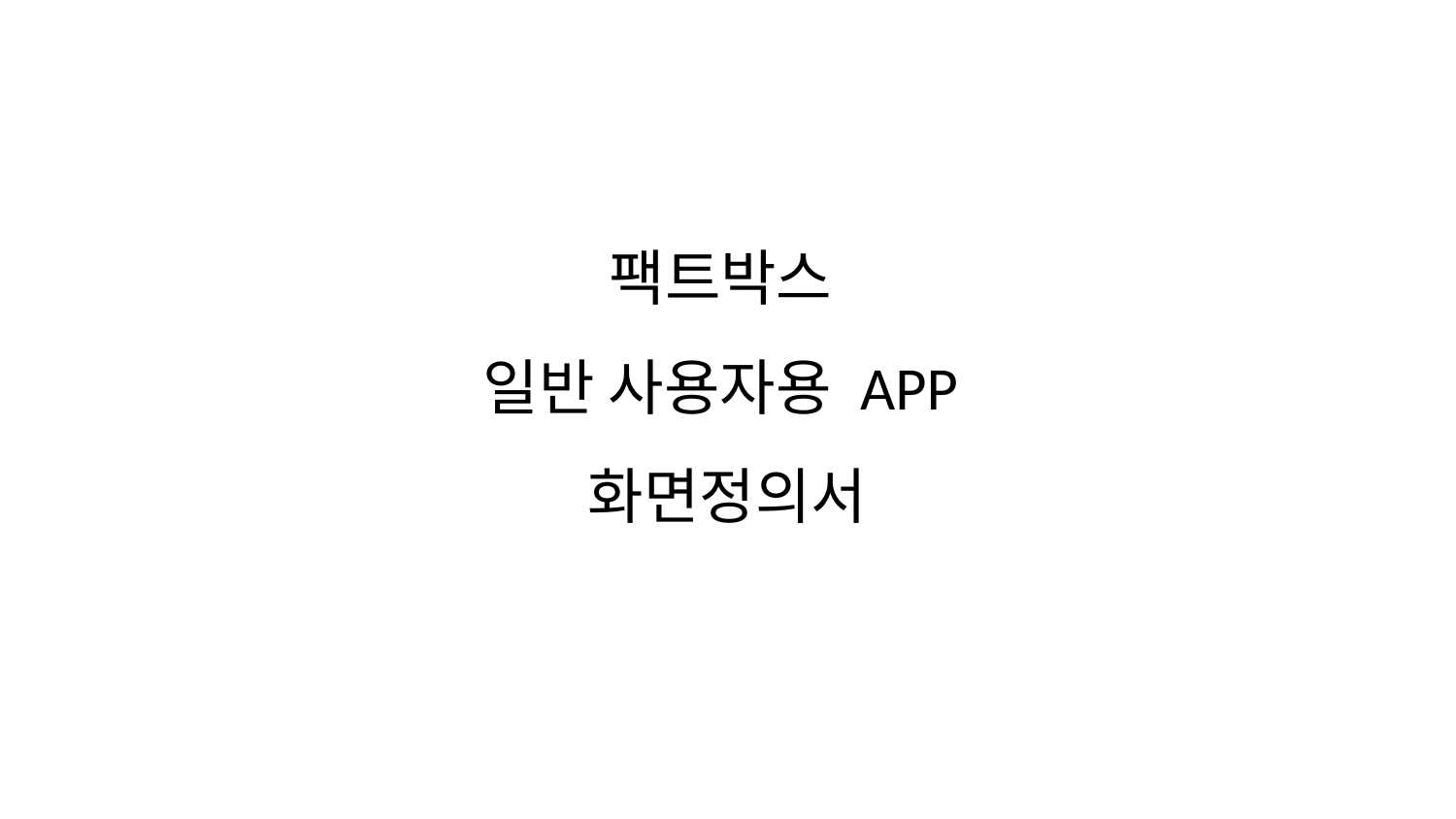

팩트박스
일반 사용자용 APP
화면정의서
TRME Post-Purchase Care program proposals
: Badge System